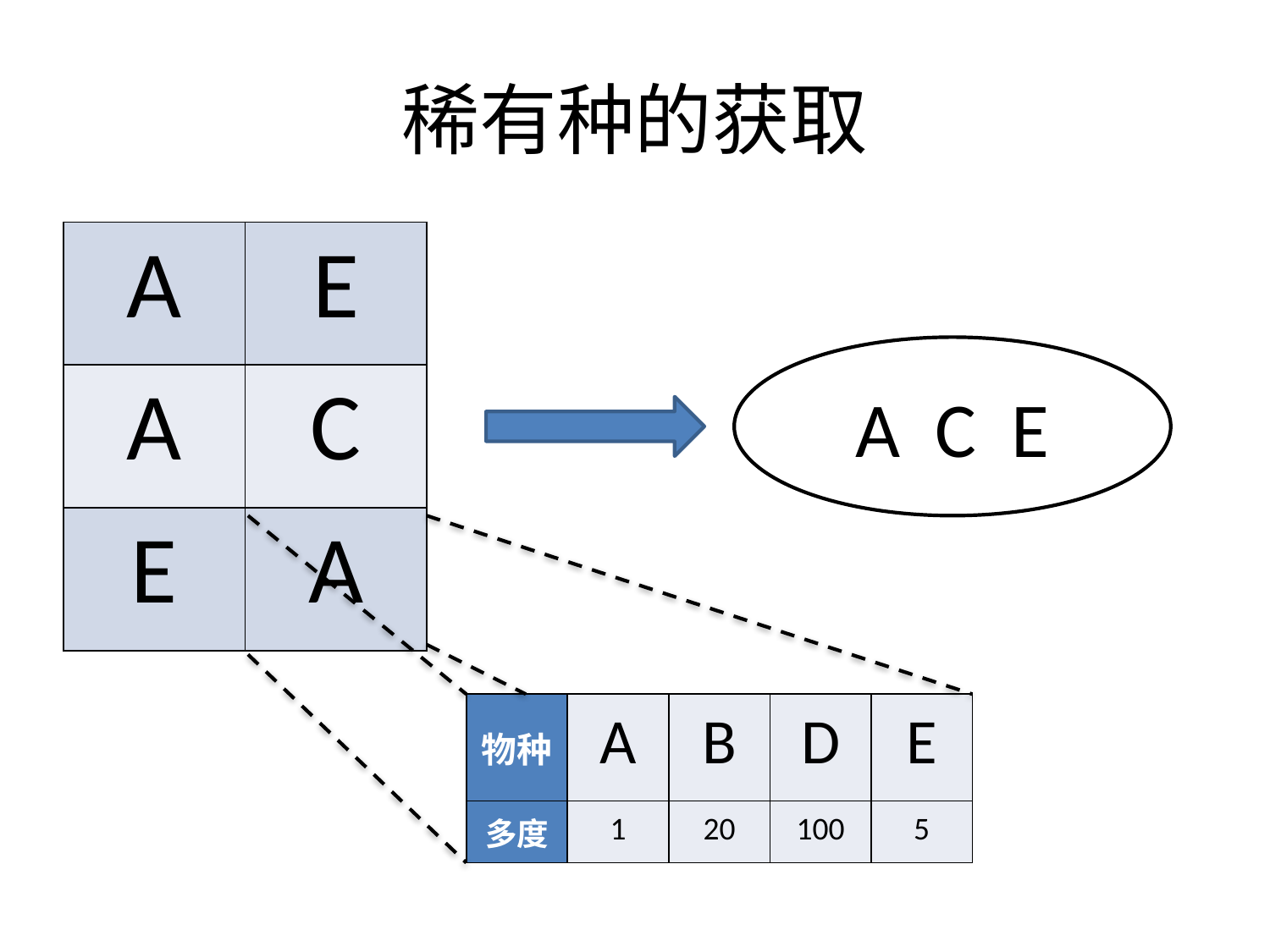

# 稀有种的获取
| A | E |
| --- | --- |
| A | C |
| E | A |
A  C  E

| 物种 | A | B | D | E |
| --- | --- | --- | --- | --- |
| 多度 | 1 | 20 | 100 | 5 |